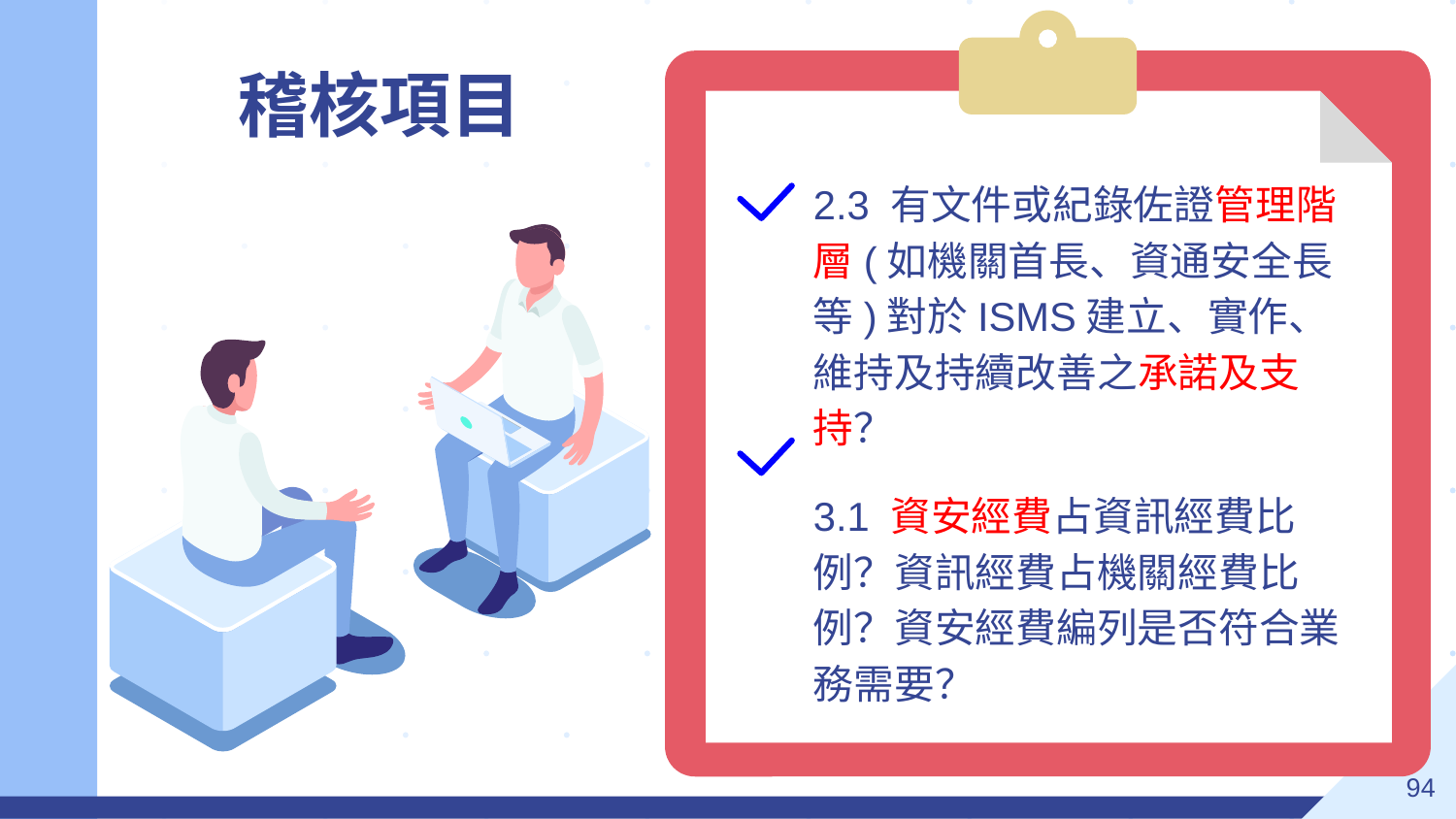

稽核項目
2.3 有文件或紀錄佐證管理階層(如機關首長、資通安全長等)對於ISMS建立、實作、維持及持續改善之承諾及支持？
3.1 資安經費占資訊經費比例？資訊經費占機關經費比例？資安經費編列是否符合業務需要？

94